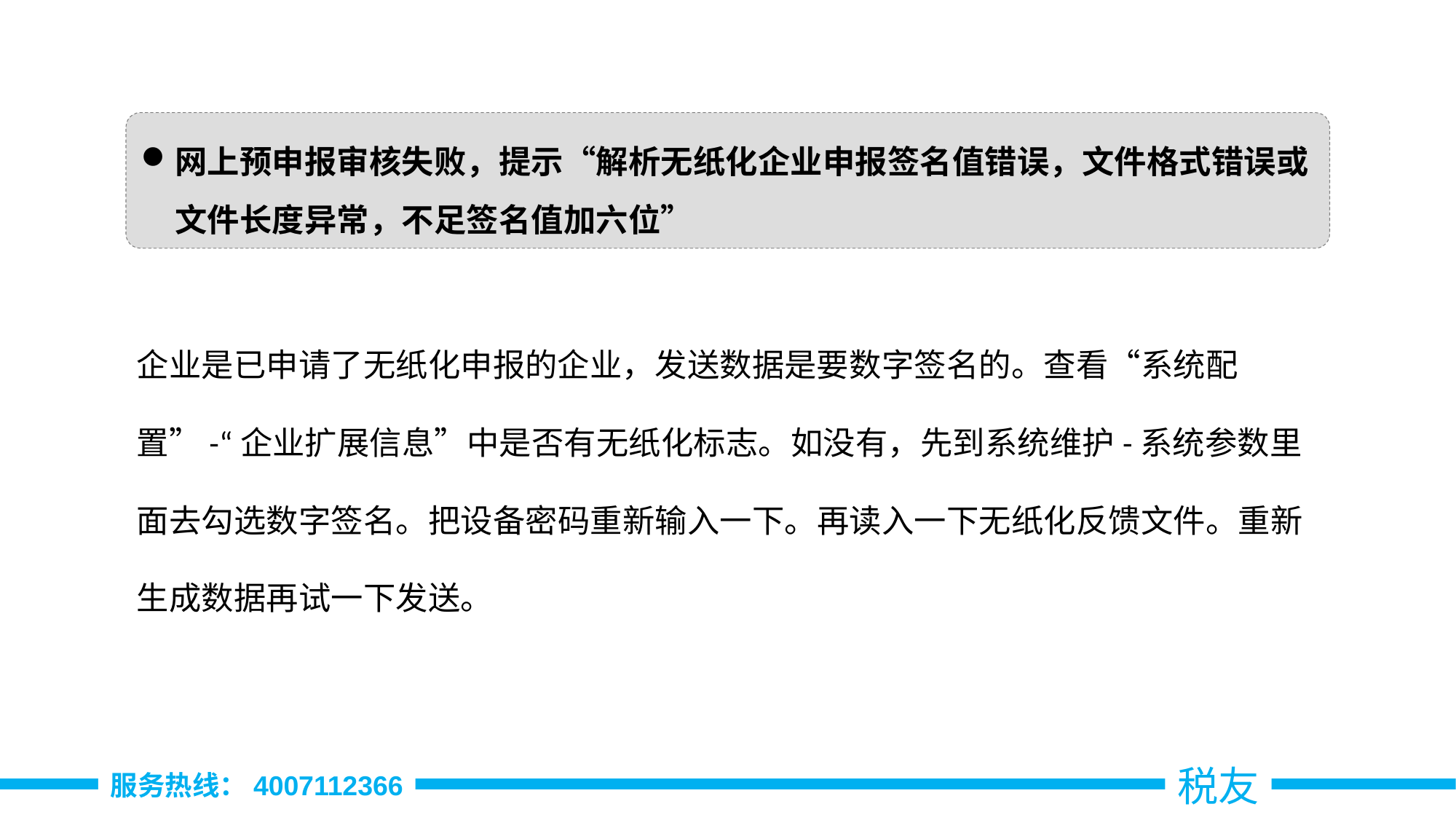

网上预申报审核失败，提示“解析无纸化企业申报签名值错误，文件格式错误或文件长度异常，不足签名值加六位”
企业是已申请了无纸化申报的企业，发送数据是要数字签名的。查看“系统配置”-“企业扩展信息”中是否有无纸化标志。如没有，先到系统维护-系统参数里面去勾选数字签名。把设备密码重新输入一下。再读入一下无纸化反馈文件。重新生成数据再试一下发送。